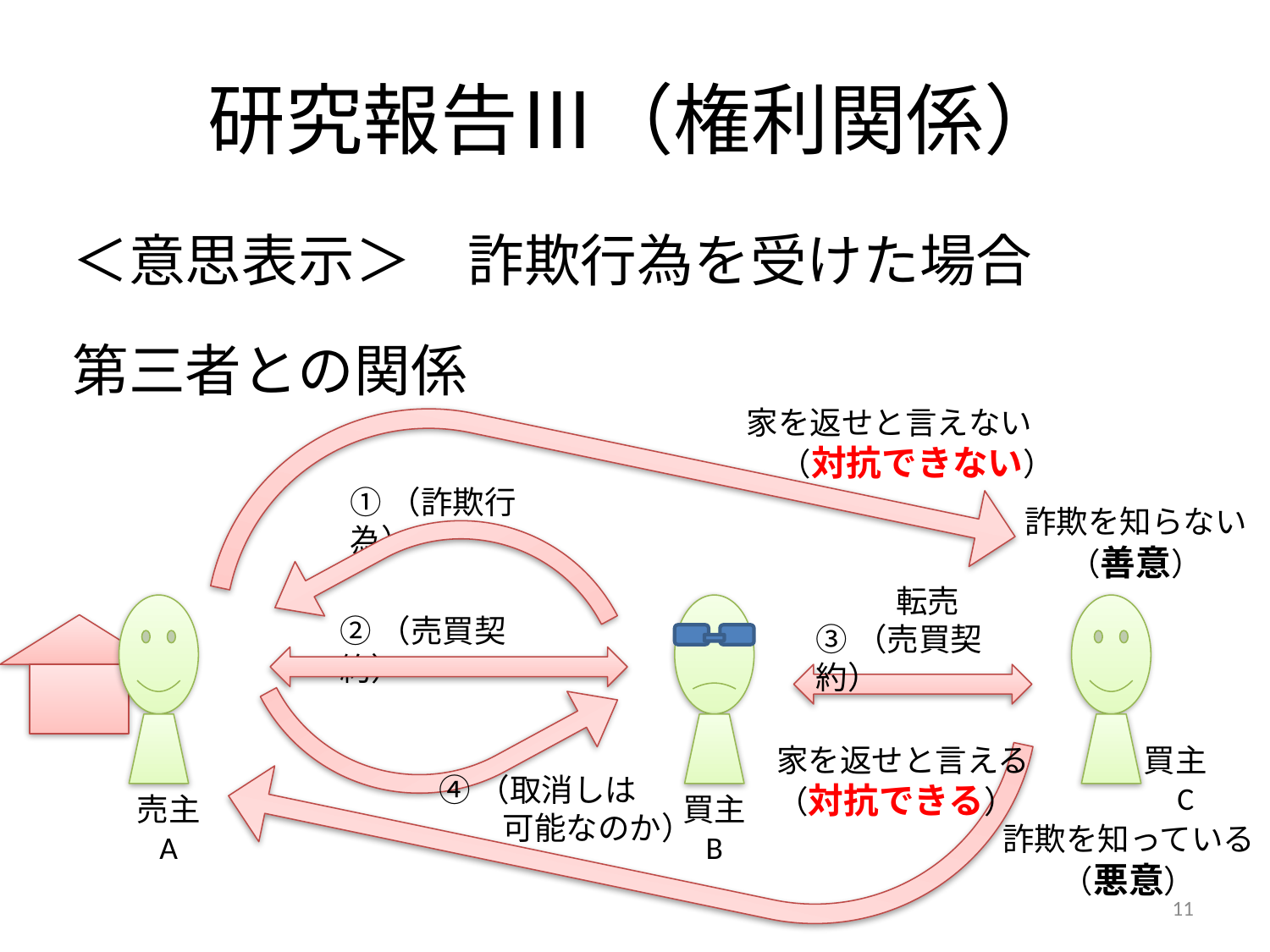

# 研究報告Ⅲ（権利関係）
＜意思表示＞　詐欺行為を受けた場合
第三者との関係
家を返せと言えない
（対抗できない）

①（詐欺行為）
詐欺を知らない
（善意）
転売
③（売買契約）

②（売買契約）

家を返せと言える
（対抗できる）
買主
C
④（取消しは
　　可能なのか）
売主
A
買主
B
詐欺を知っている
（悪意）
11